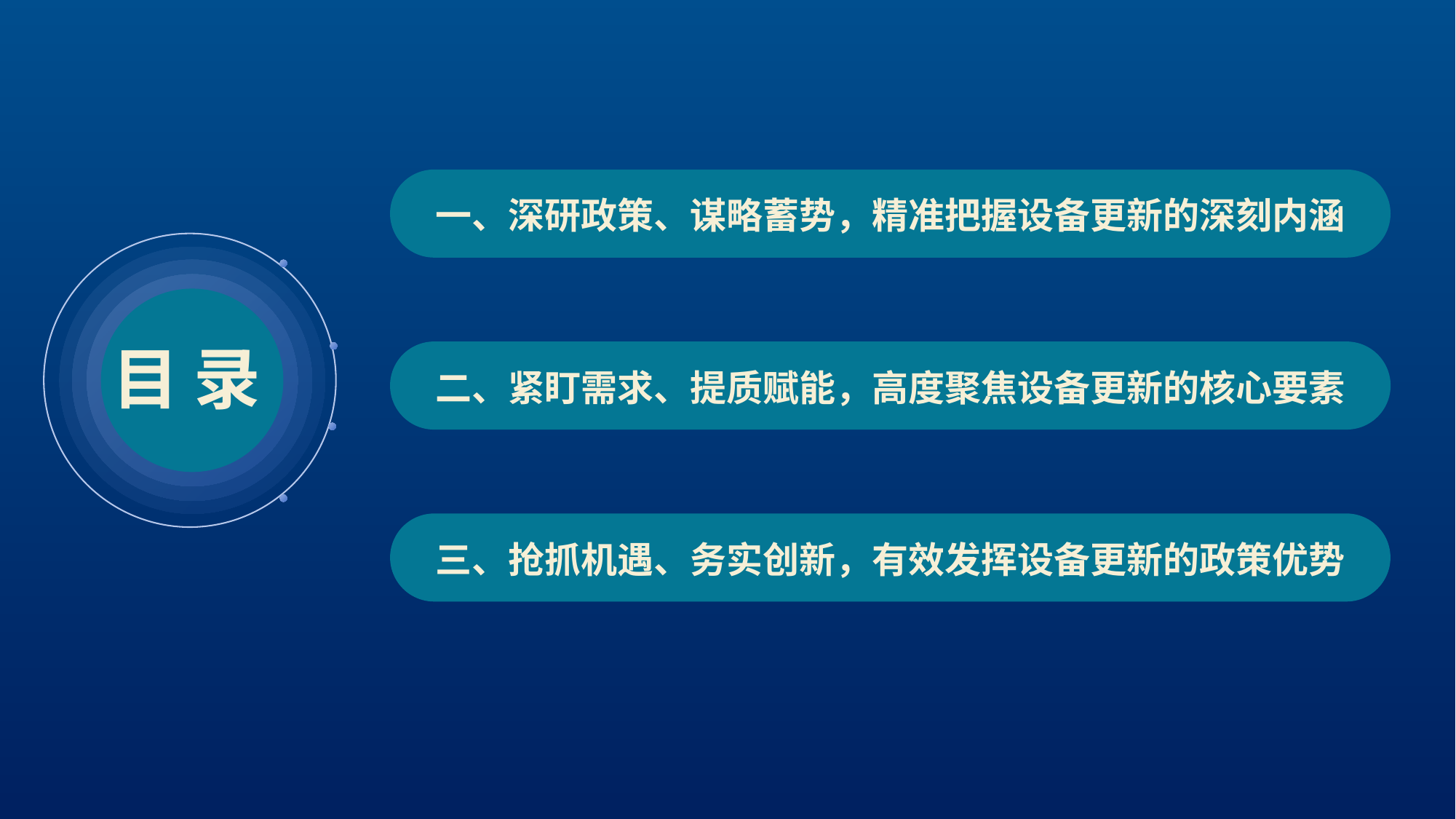

一、深研政策、谋略蓄势，精准把握设备更新的深刻内涵

目 录

二、紧盯需求、提质赋能，高度聚焦设备更新的核心要素
三、抢抓机遇、务实创新，有效发挥设备更新的政策优势